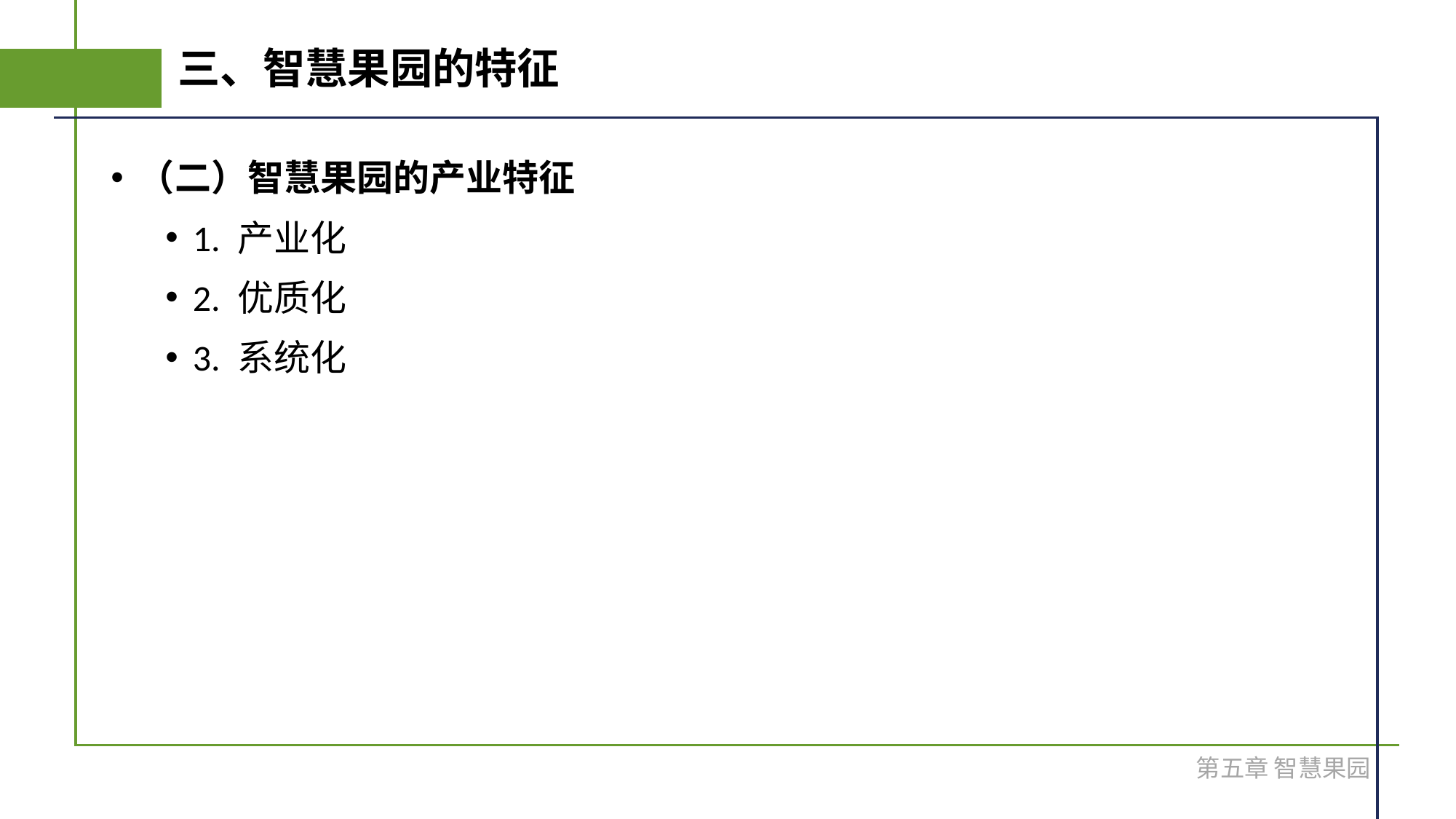

# 三、智慧果园的特征
（二）智慧果园的产业特征
1. 产业化
2. 优质化
3. 系统化
第五章 智慧果园